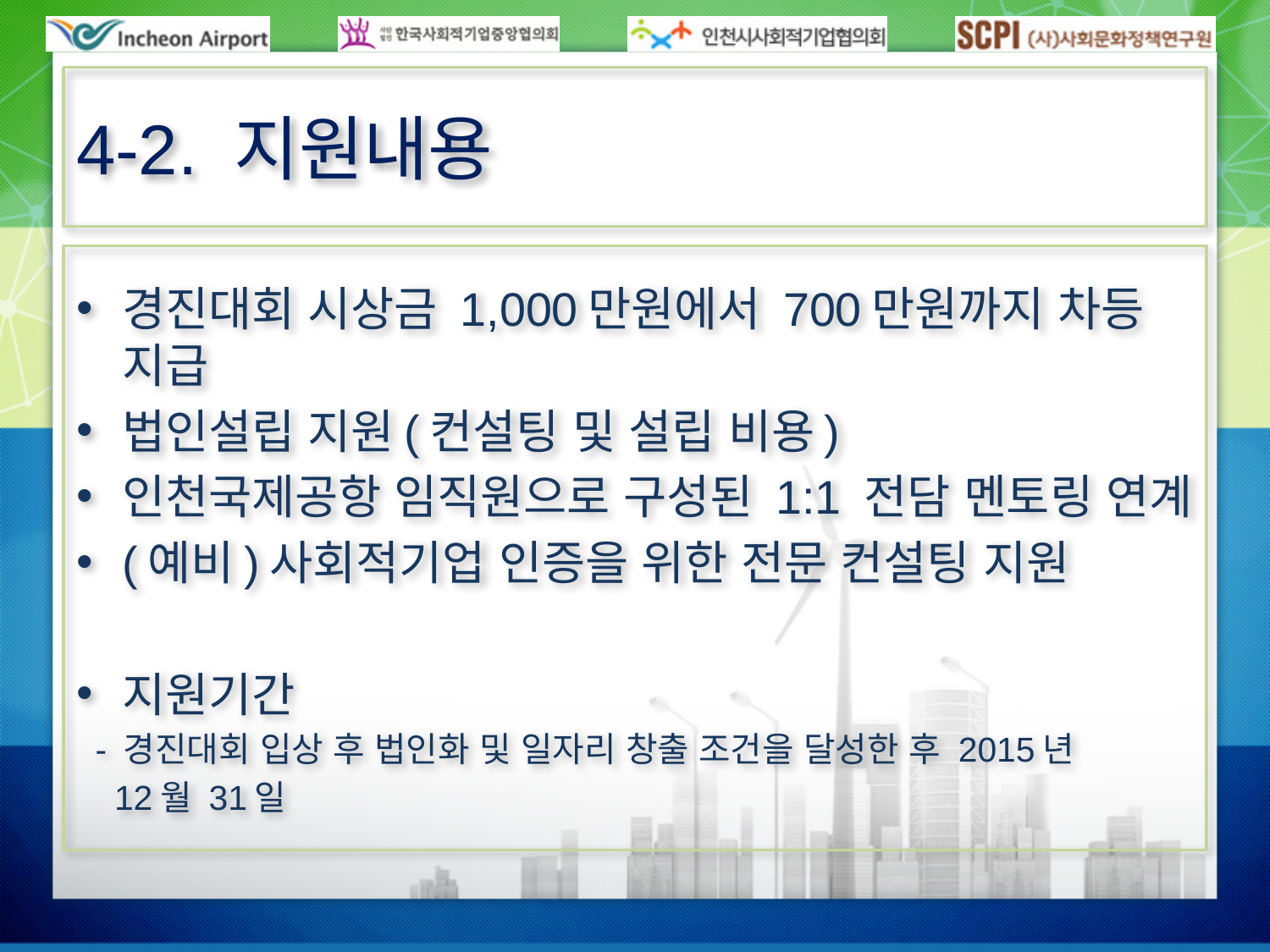

# 4-2. 지원내용
경진대회 시상금 1,000만원에서 700만원까지 차등 지급
법인설립 지원(컨설팅 및 설립 비용)
인천국제공항 임직원으로 구성된 1:1 전담 멘토링 연계
(예비)사회적기업 인증을 위한 전문 컨설팅 지원

지원기간
  - 경진대회 입상 후 법인화 및 일자리 창출 조건을 달성한 후 2015년
    12월 31일